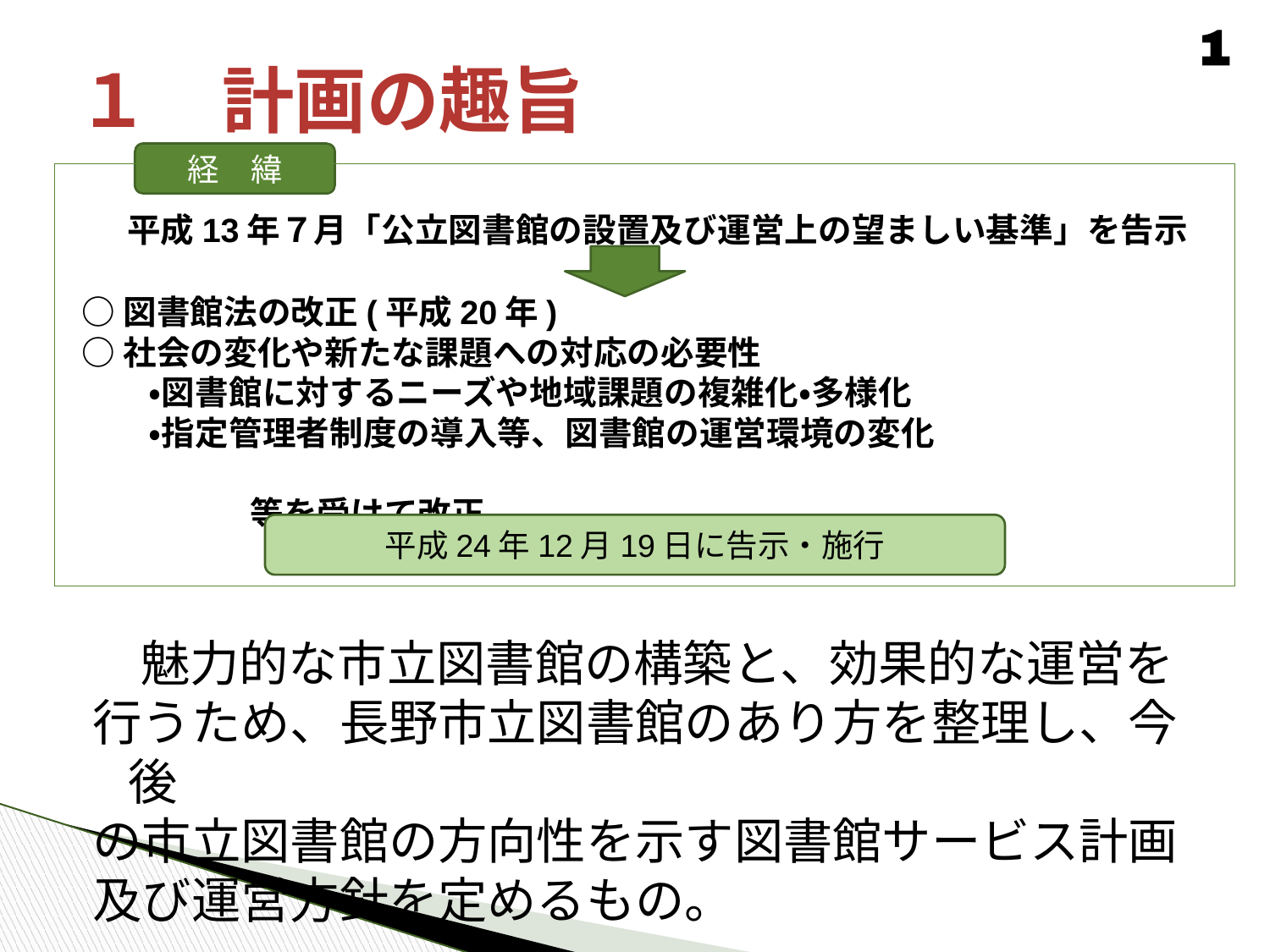

1
# １　計画の趣旨
経　緯
　平成13年７月「公立図書館の設置及び運営上の望ましい基準」を告示

○図書館法の改正(平成20年)
○社会の変化や新たな課題への対応の必要性
　　・図書館に対するニーズや地域課題の複雑化・多様化
　　・指定管理者制度の導入等、図書館の運営環境の変化
　　　　　　　　　　　　　　　　　　　　　　　　　　　　　　　　　　　　　等を受けて改正

平成24年12月19日に告示・施行
　魅力的な市立図書館の構築と、効果的な運営を
行うため、長野市立図書館のあり方を整理し、今後
の市立図書館の方向性を示す図書館サービス計画
及び運営方針を定めるもの。